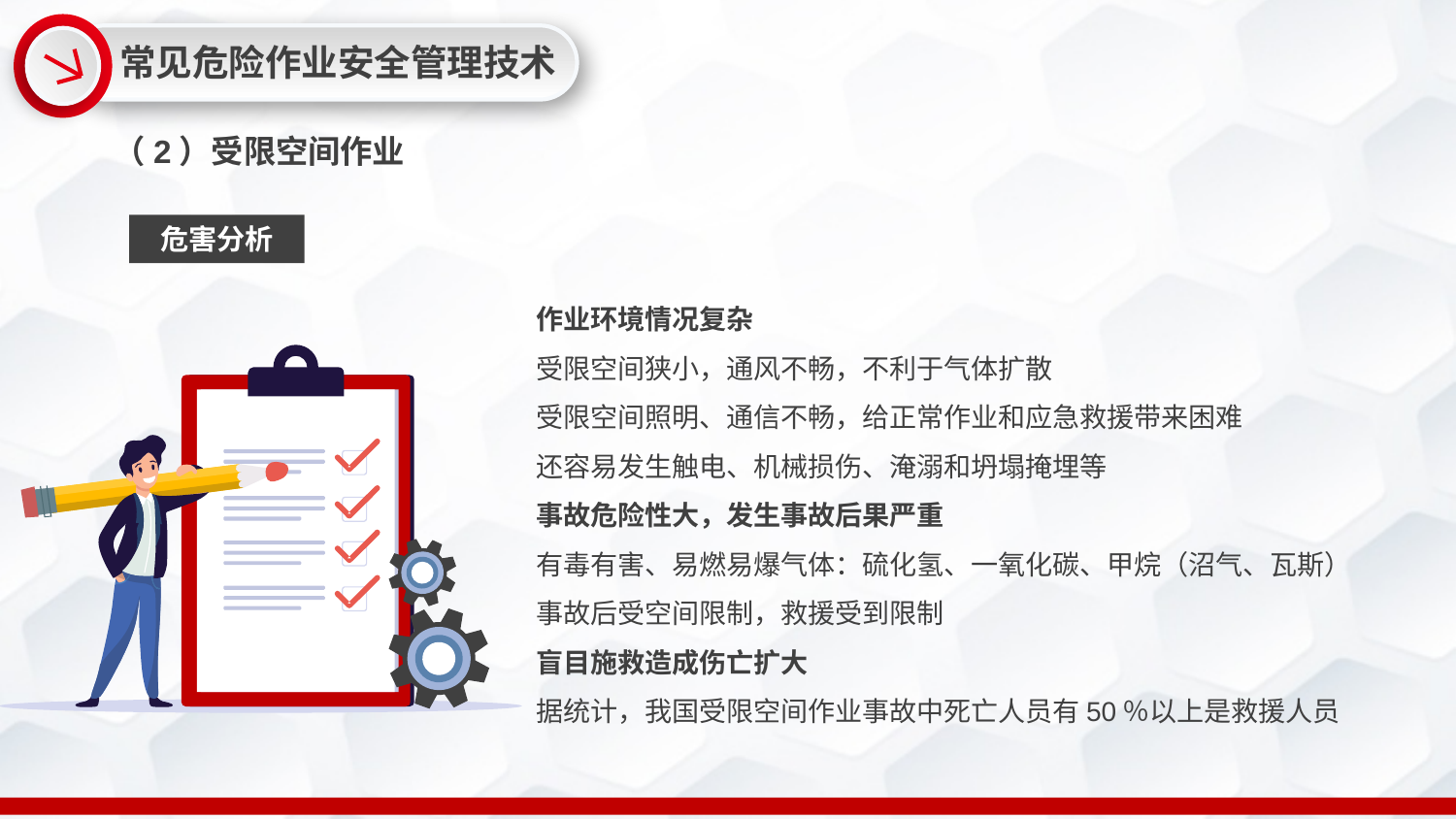

常见危险作业安全管理技术
（2）受限空间作业
危害分析
作业环境情况复杂
受限空间狭小，通风不畅，不利于气体扩散
受限空间照明、通信不畅，给正常作业和应急救援带来困难
还容易发生触电、机械损伤、淹溺和坍塌掩埋等
事故危险性大，发生事故后果严重
有毒有害、易燃易爆气体：硫化氢、一氧化碳、甲烷（沼气、瓦斯）
事故后受空间限制，救援受到限制
盲目施救造成伤亡扩大
据统计，我国受限空间作业事故中死亡人员有50％以上是救援人员